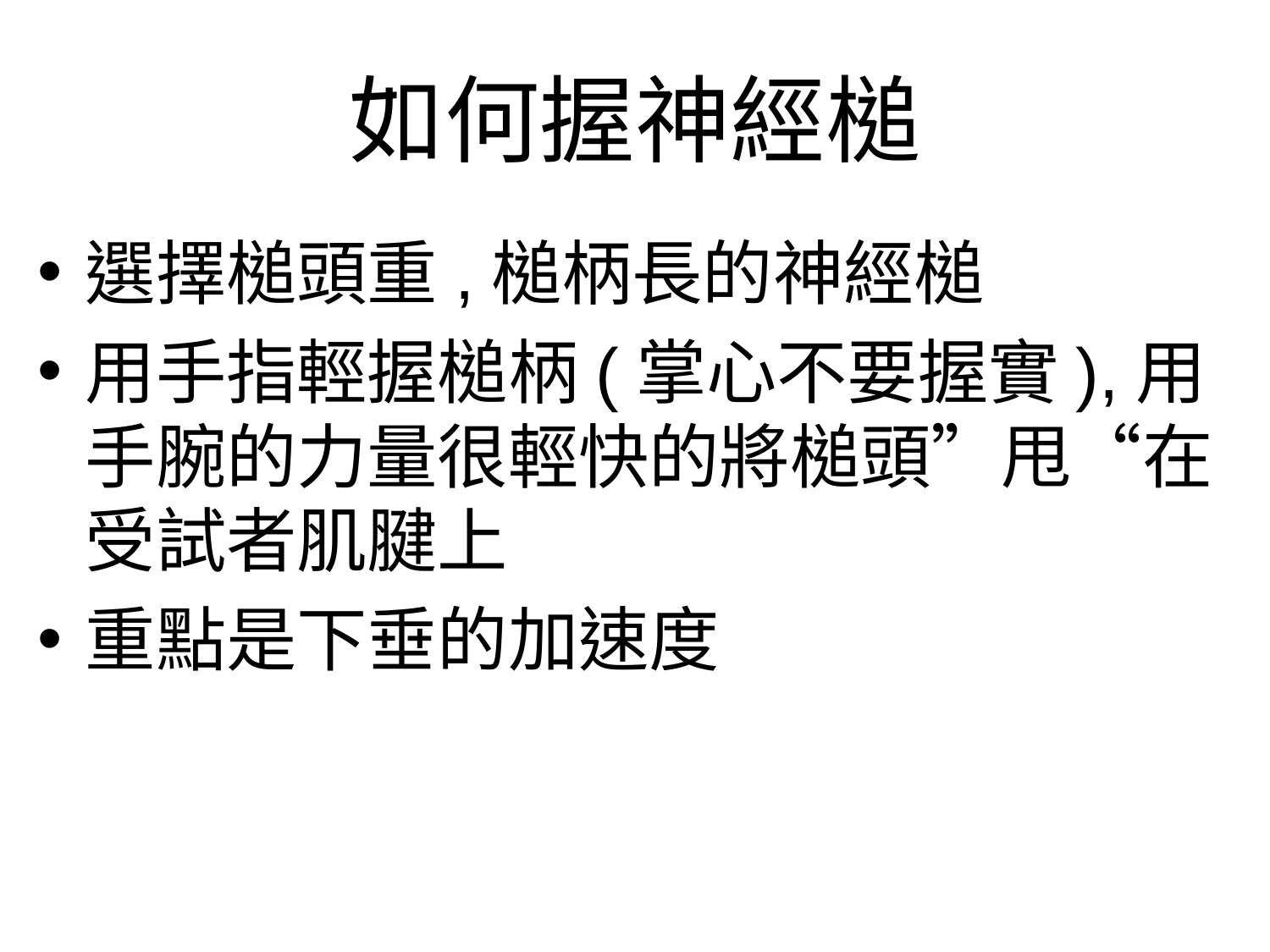

# 如何握神經槌
選擇槌頭重,槌柄長的神經槌
用手指輕握槌柄(掌心不要握實),用手腕的力量很輕快的將槌頭”甩“在受試者肌腱上
重點是下垂的加速度